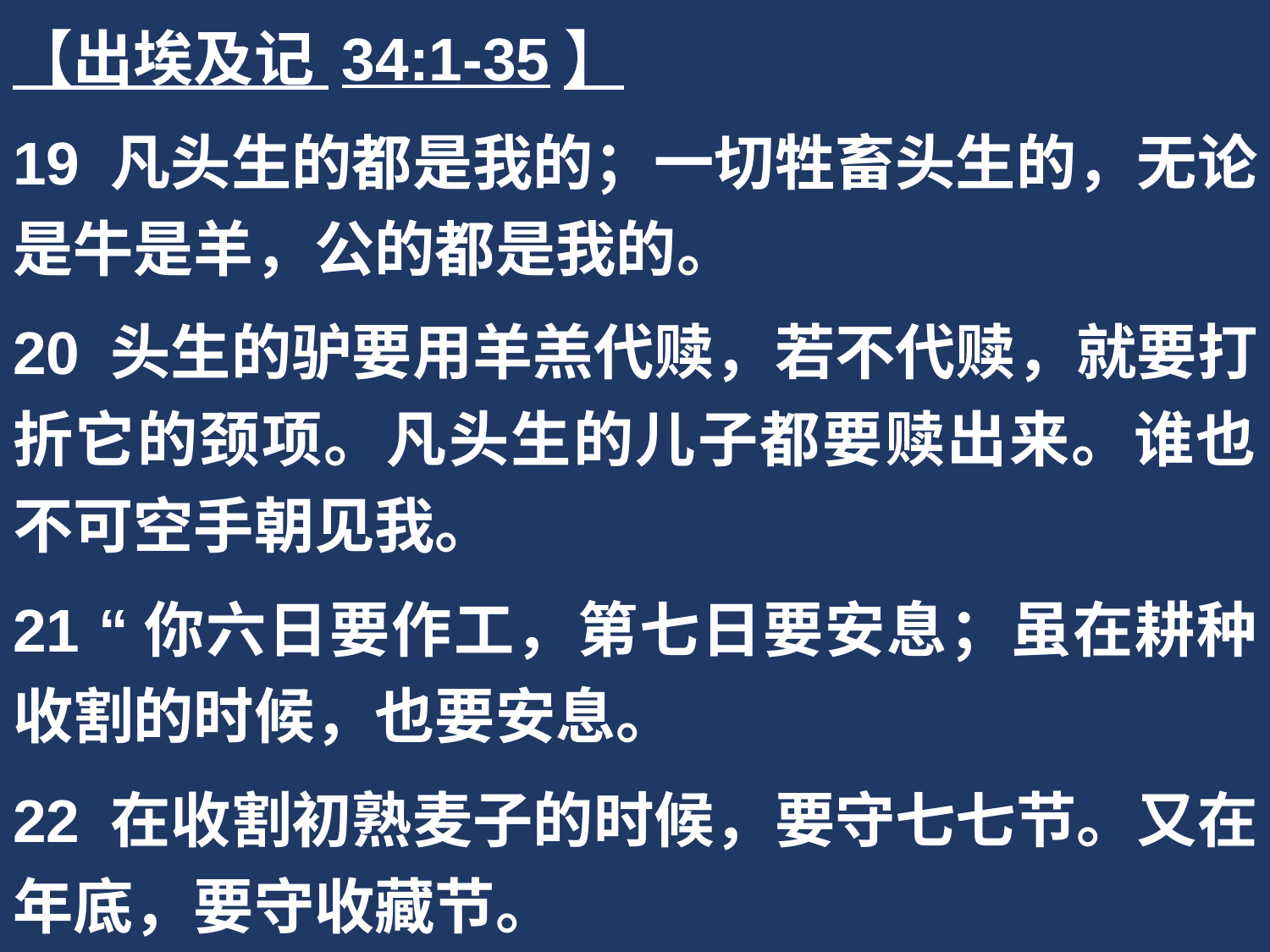

【出埃及记 34:1-35】
19 凡头生的都是我的；一切牲畜头生的，无论是牛是羊，公的都是我的。
20 头生的驴要用羊羔代赎，若不代赎，就要打折它的颈项。凡头生的儿子都要赎出来。谁也不可空手朝见我。
21 “你六日要作工，第七日要安息；虽在耕种收割的时候，也要安息。
22 在收割初熟麦子的时候，要守七七节。又在年底，要守收藏节。